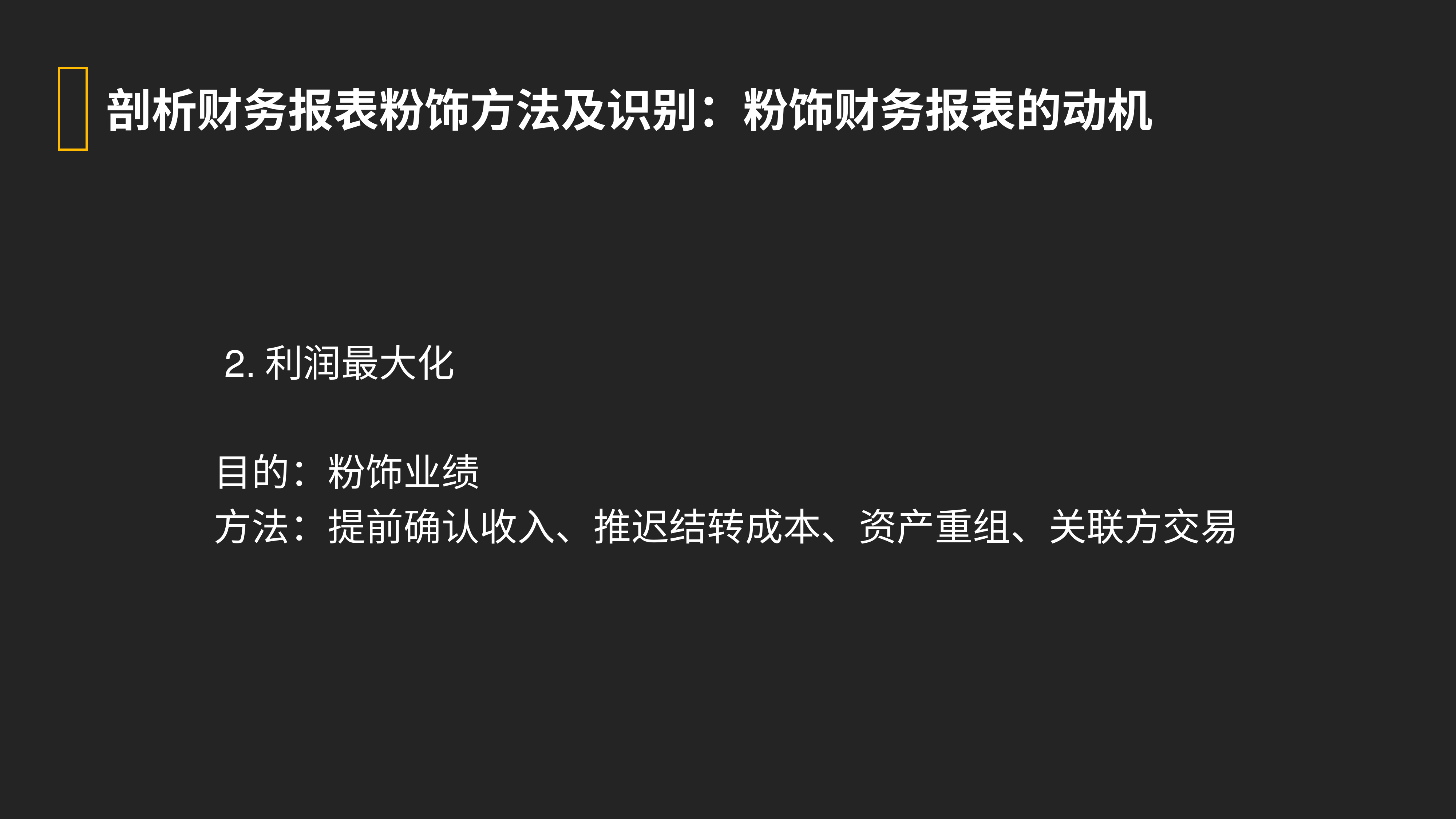

剖析财务报表粉饰方法及识别：粉饰财务报表的动机
 2.利润最大化

目的：粉饰业绩
方法：提前确认收入、推迟结转成本、资产重组、关联方交易